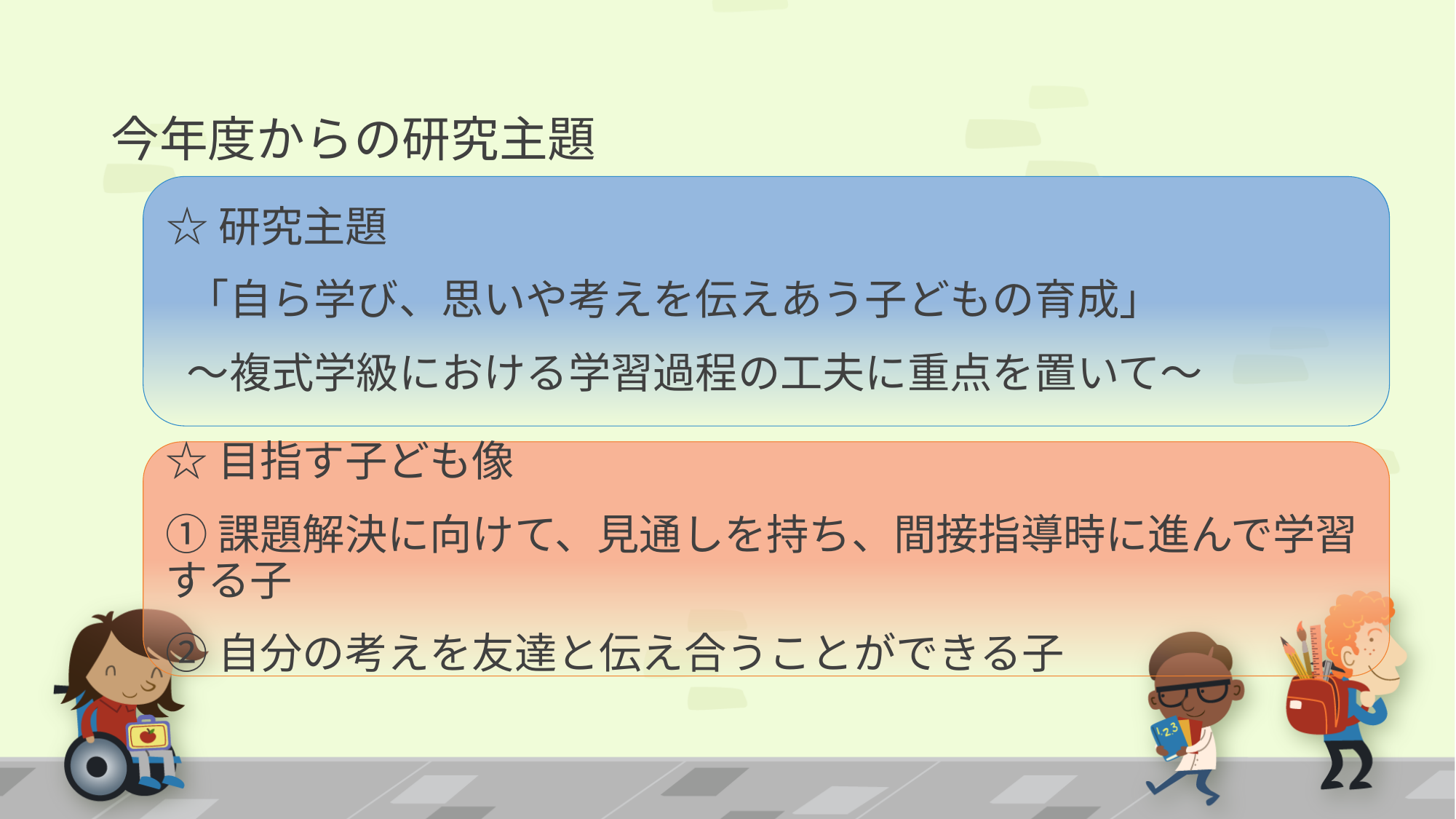

# 今年度からの研究主題
☆研究主題
「自ら学び、思いや考えを伝えあう子どもの育成」
～複式学級における学習過程の工夫に重点を置いて～
☆目指す子ども像
①課題解決に向けて、見通しを持ち、間接指導時に進んで学習する子
②自分の考えを友達と伝え合うことができる子